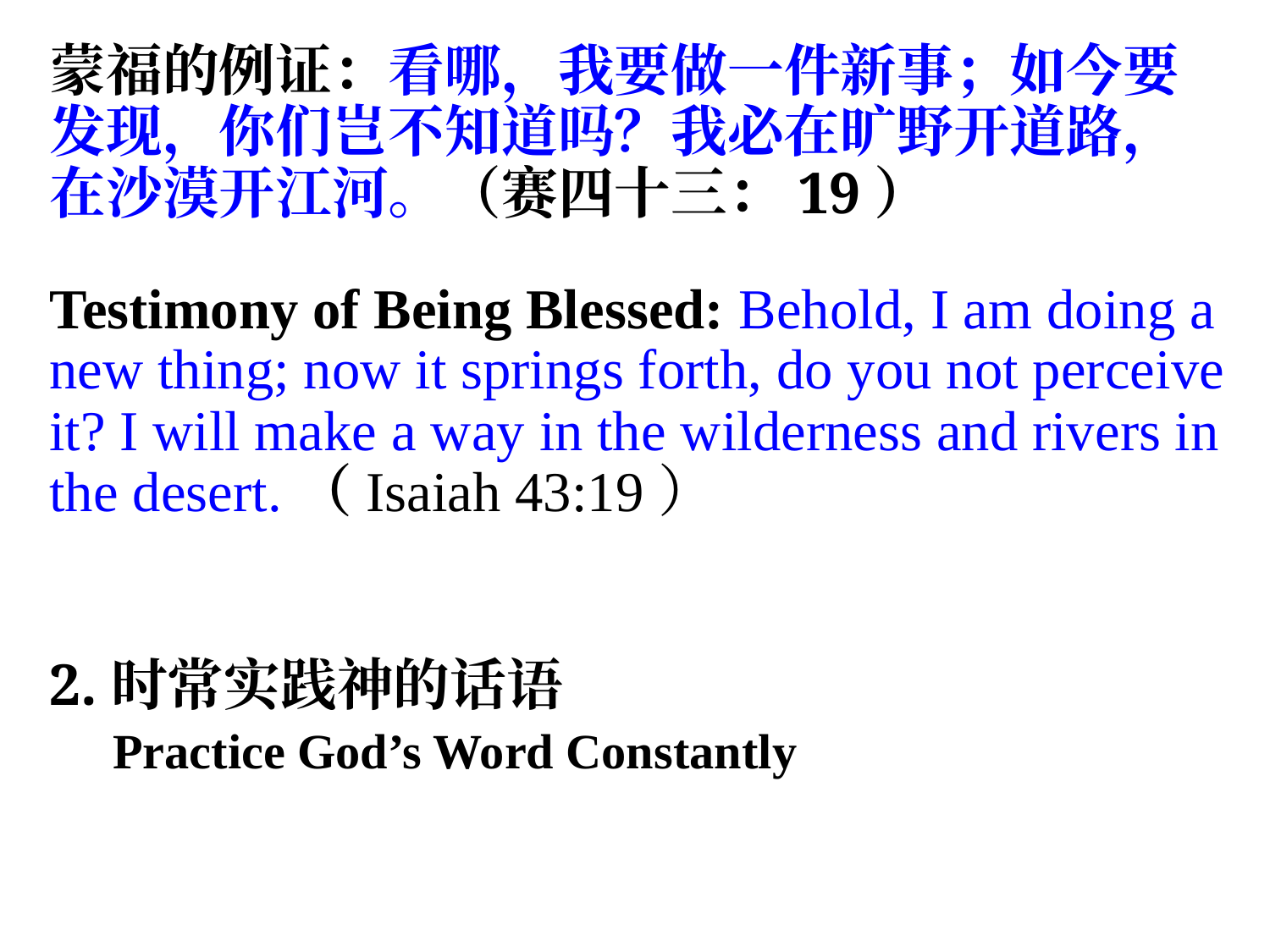

蒙福的例证：看哪，我要做一件新事；如今要发现，你们岂不知道吗？我必在旷野开道路，在沙漠开江河。（赛四十三：19）

Testimony of Being Blessed: Behold, I am doing a new thing; now it springs forth, do you not perceive it? I will make a way in the wilderness and rivers in the desert.（Isaiah 43:19）

2.时常实践神的话语
Practice God’s Word Constantly